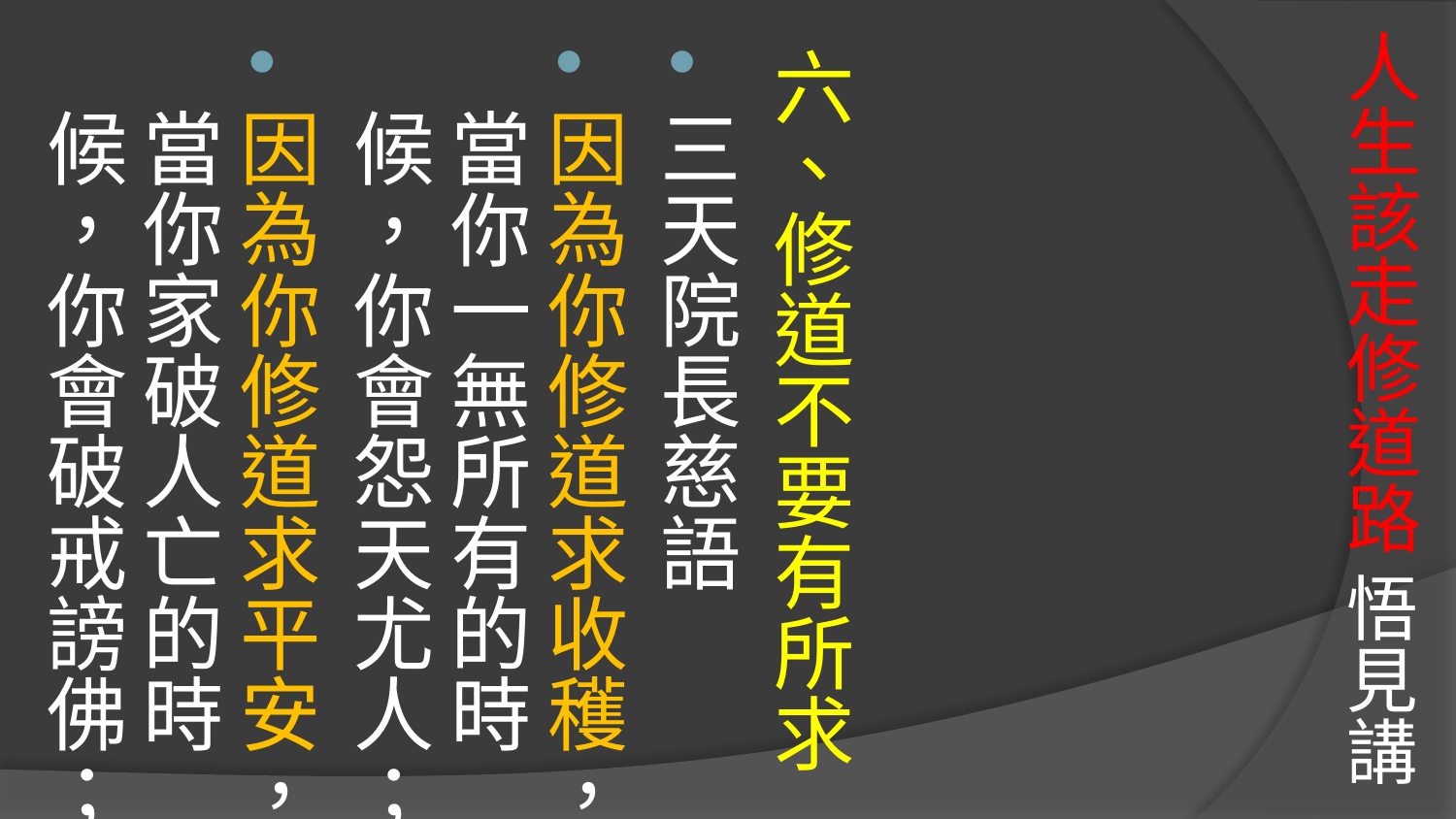

# 人生該走修道路 悟見講
六、修道不要有所求
三天院長慈語
因為你修道求收穫，當你一無所有的時候，你會怨天尤人；
因為你修道求平安，當你家破人亡的時候，你會破戒謗佛；